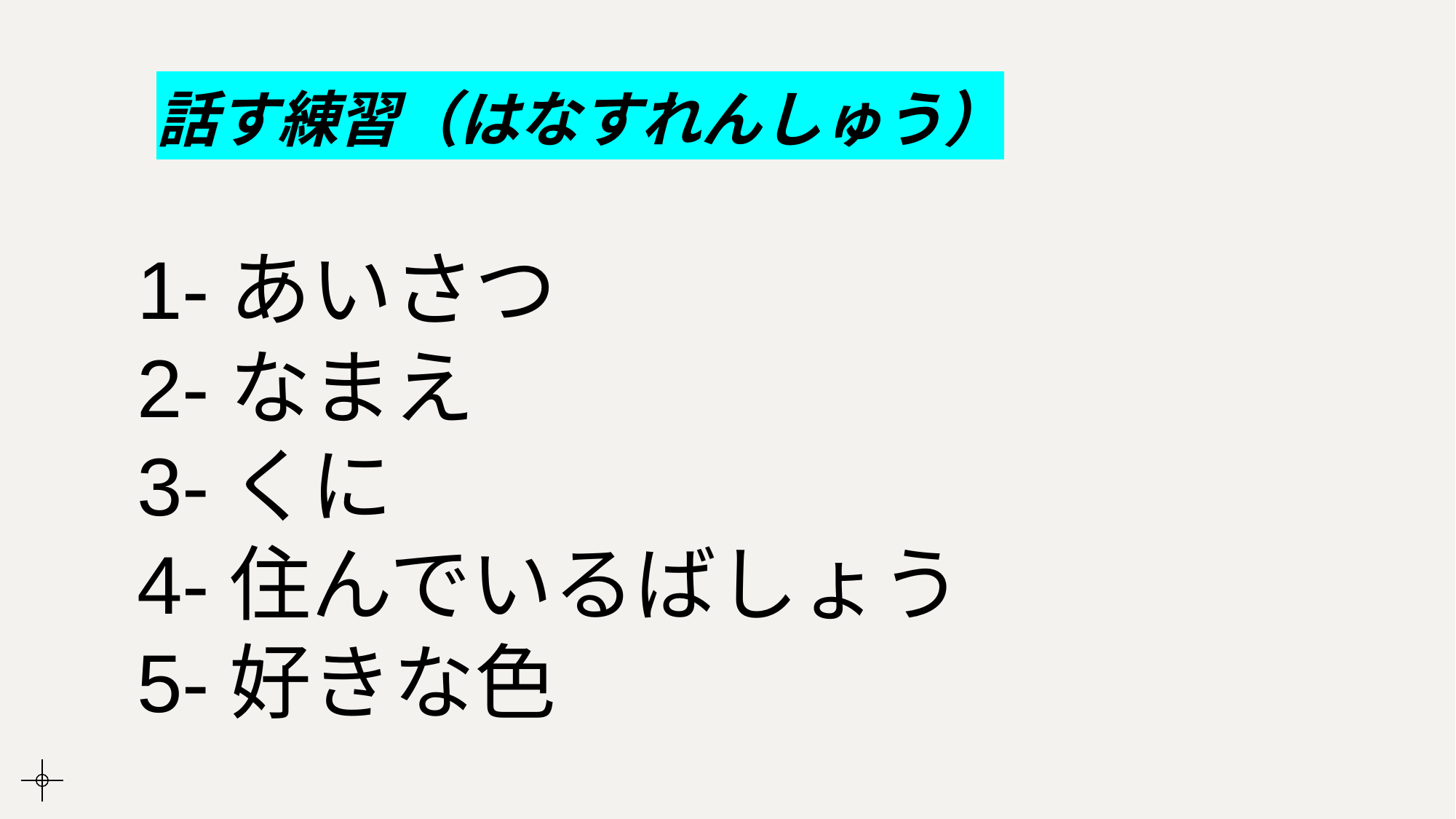

# 話す練習（はなすれんしゅう）
1-あいさつ
2-なまえ
3-くに
4-住んでいるばしょう
5-好きな色